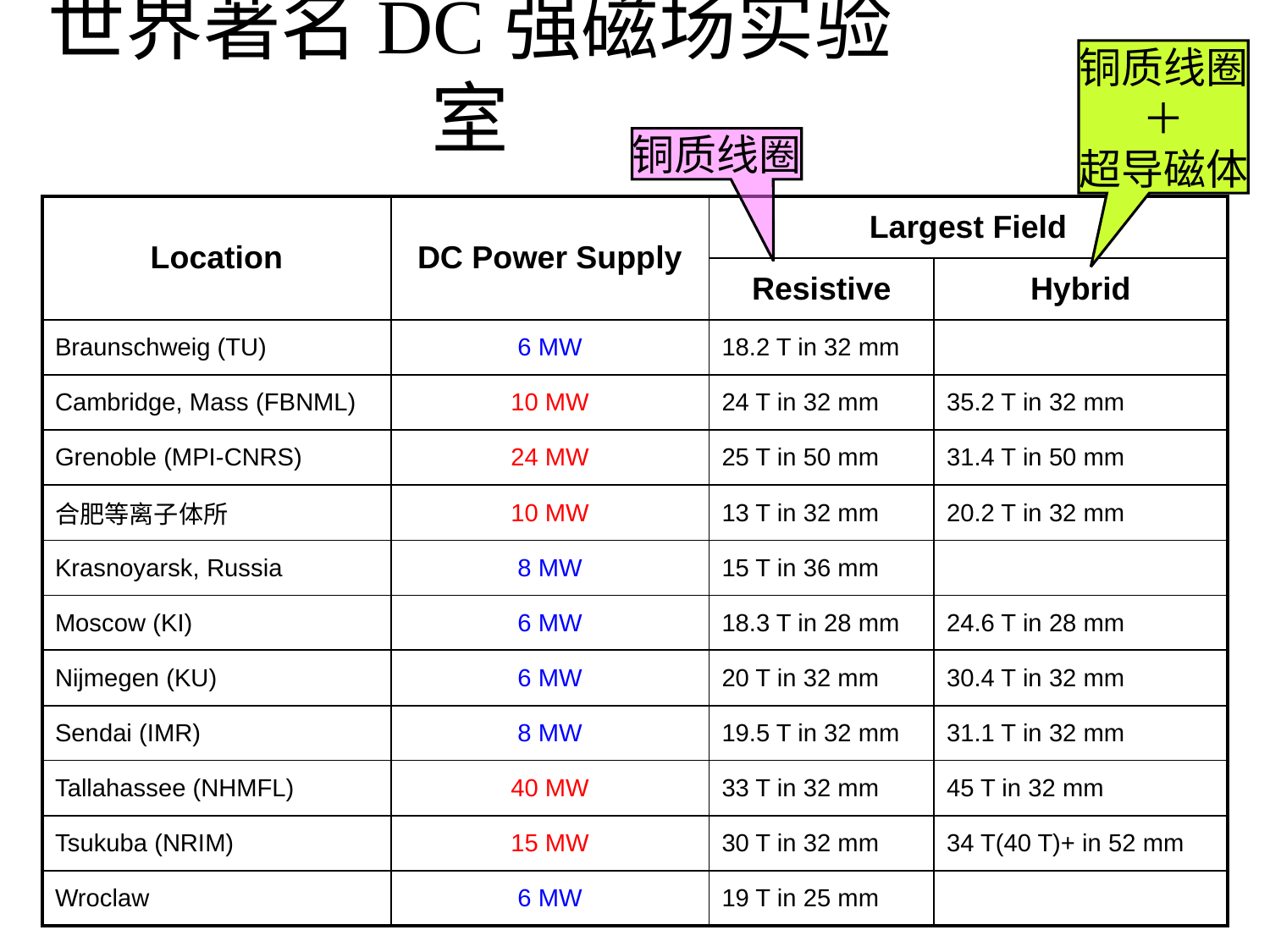

# 世界著名DC强磁场实验室
铜质线圈
＋
超导磁体
铜质线圈
| Location | DC Power Supply | Largest Field |  |
| --- | --- | --- | --- |
|  |  | Resistive | Hybrid |
| Braunschweig (TU) | 6 MW | 18.2 T in 32 mm |  |
| Cambridge, Mass (FBNML) | 10 MW | 24 T in 32 mm | 35.2 T in 32 mm |
| Grenoble (MPI-CNRS) | 24 MW | 25 T in 50 mm | 31.4 T in 50 mm |
| 合肥等离子体所 | 10 MW | 13 T in 32 mm | 20.2 T in 32 mm |
| Krasnoyarsk, Russia | 8 MW | 15 T in 36 mm |  |
| Moscow (KI) | 6 MW | 18.3 T in 28 mm | 24.6 T in 28 mm |
| Nijmegen (KU) | 6 MW | 20 T in 32 mm | 30.4 T in 32 mm |
| Sendai (IMR) | 8 MW | 19.5 T in 32 mm | 31.1 T in 32 mm |
| Tallahassee (NHMFL) | 40 MW | 33 T in 32 mm | 45 T in 32 mm |
| Tsukuba (NRIM) | 15 MW | 30 T in 32 mm | 34 T(40 T)+ in 52 mm |
| Wroclaw | 6 MW | 19 T in 25 mm |  |